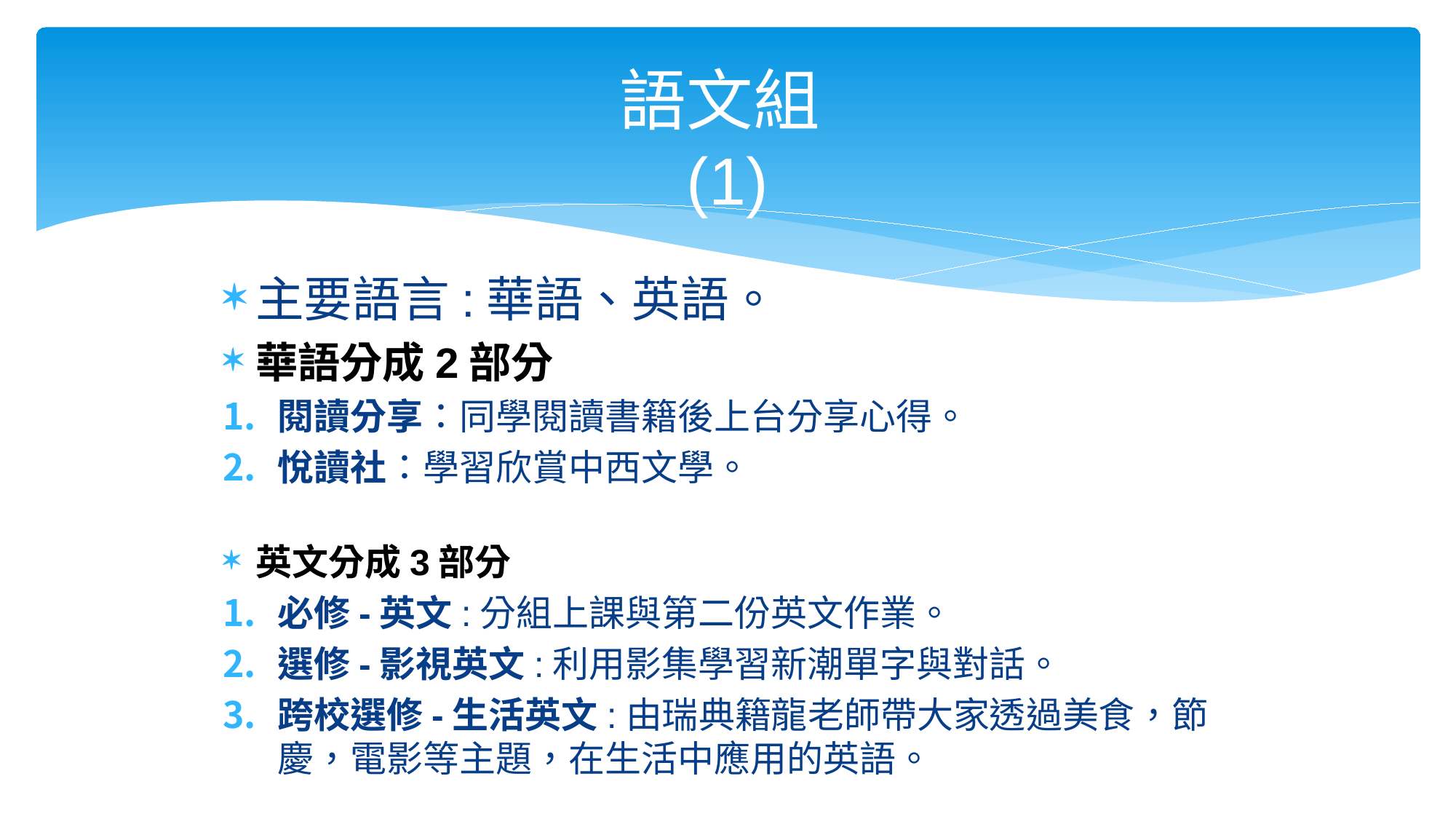

# 語文組(1)
主要語言:華語、英語。
華語分成2部分
閱讀分享：同學閱讀書籍後上台分享心得。
悅讀社：學習欣賞中西文學。
英文分成3部分
必修-英文:分組上課與第二份英文作業。
選修-影視英文:利用影集學習新潮單字與對話。
跨校選修-生活英文:由瑞典籍龍老師帶大家透過美食，節慶，電影等主題，在生活中應用的英語。